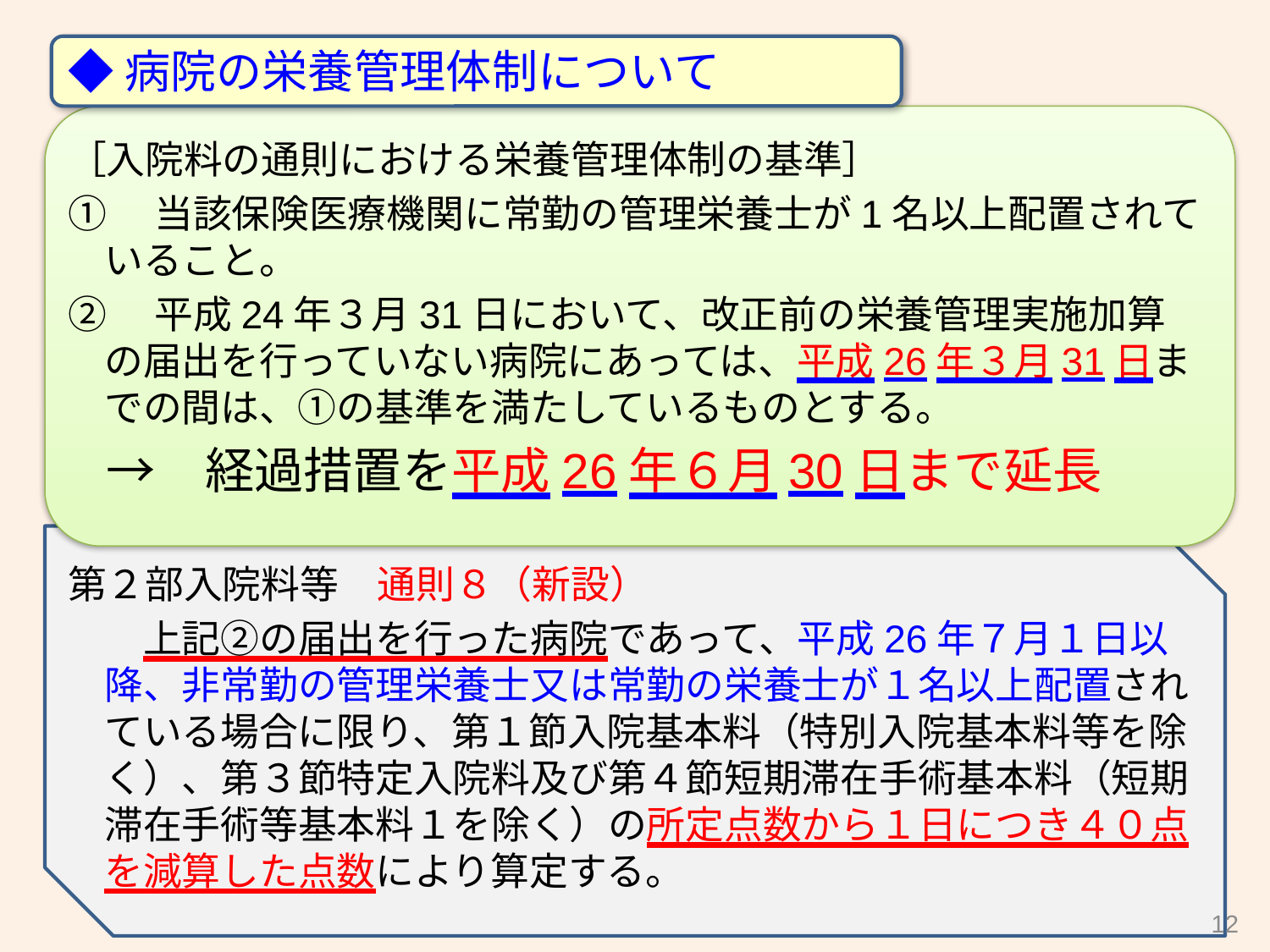

◆病院の栄養管理体制について

［入院料の通則における栄養管理体制の基準］
①　当該保険医療機関に常勤の管理栄養士が1名以上配置されていること。
②　平成24年３月31日において、改正前の栄養管理実施加算の届出を行っていない病院にあっては、平成26年３月31日までの間は、①の基準を満たしているものとする。
　→　経過措置を平成26年６月30日まで延長

第２部入院料等　通則８（新設）
　上記②の届出を行った病院であって、平成26年７月１日以降、非常勤の管理栄養士又は常勤の栄養士が１名以上配置されている場合に限り、第１節入院基本料（特別入院基本料等を除く）、第３節特定入院料及び第４節短期滞在手術基本料（短期滞在手術等基本料１を除く）の所定点数から１日につき４０点を減算した点数により算定する。

12